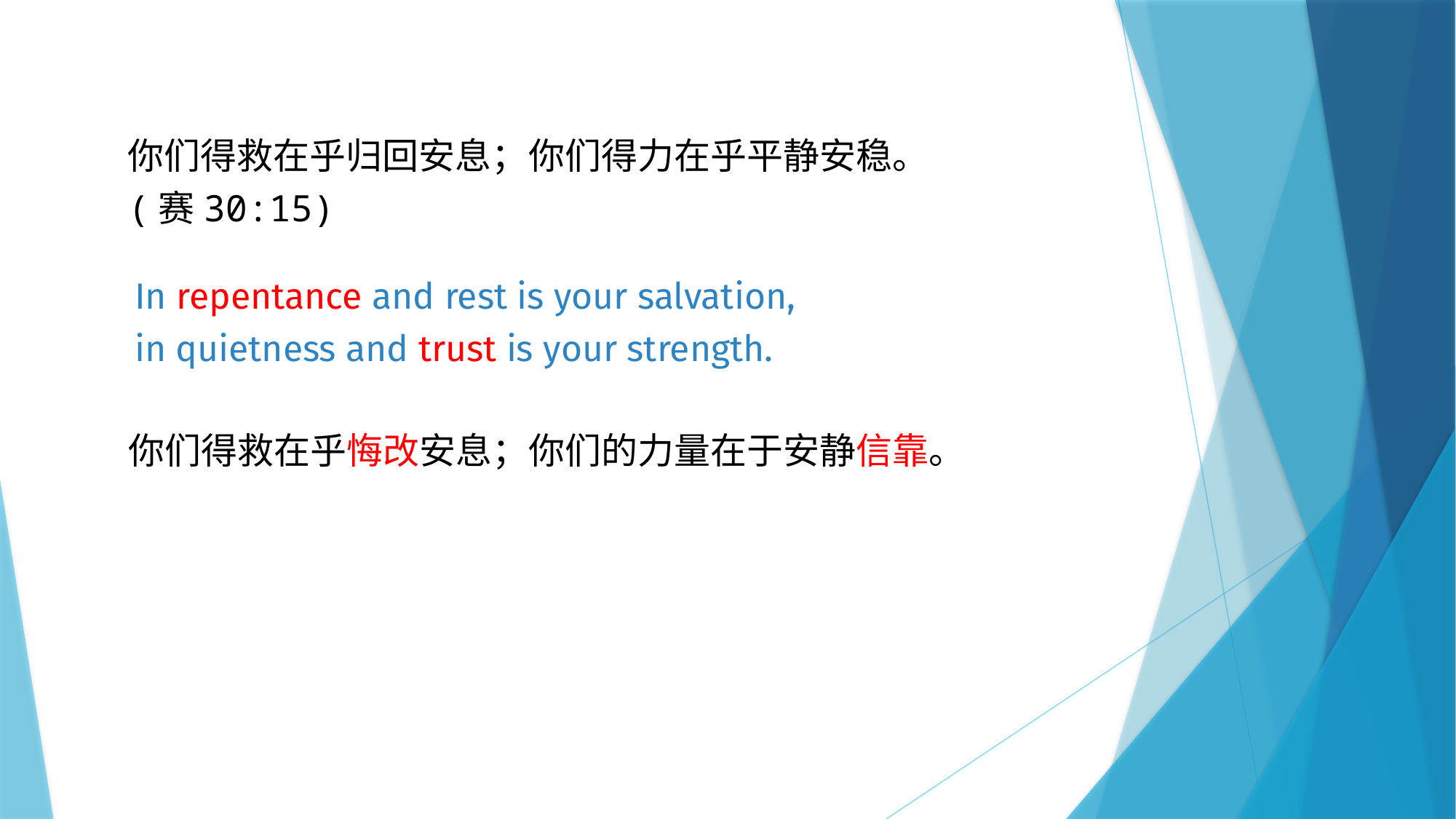

你们得救在乎归回安息；你们得力在乎平静安稳。(赛30:15)
In repentance and rest is your salvation, in quietness and trust is your strength.
你们得救在乎悔改安息；你们的力量在于安静信靠。